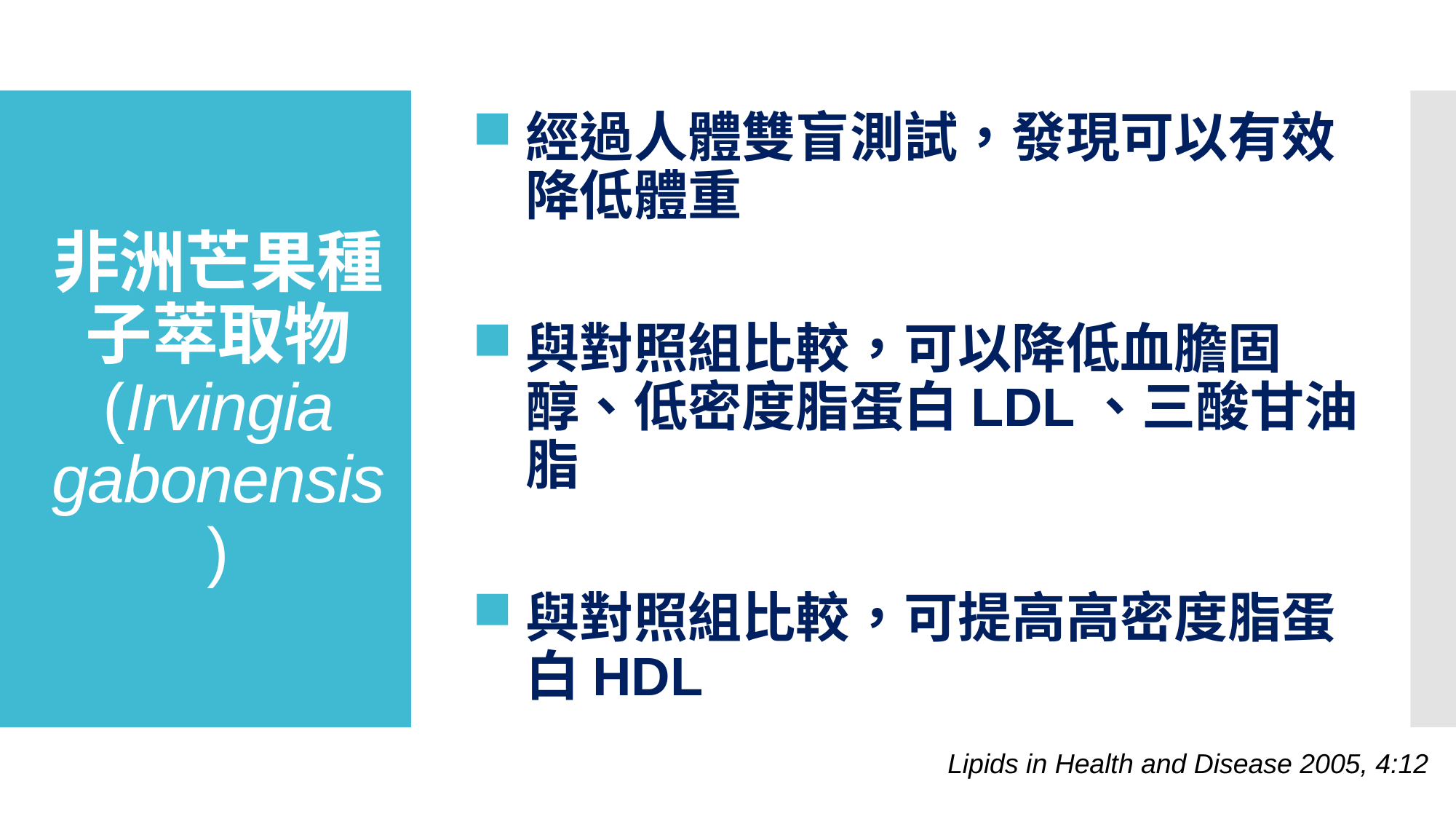

經過人體雙盲測試，發現可以有效降低體重

與對照組比較，可以降低血膽固醇、低密度脂蛋白LDL、三酸甘油脂

與對照組比較，可提高高密度脂蛋白HDL
# 非洲芒果種子萃取物 (Irvingia gabonensis)
Lipids in Health and Disease 2005, 4:12